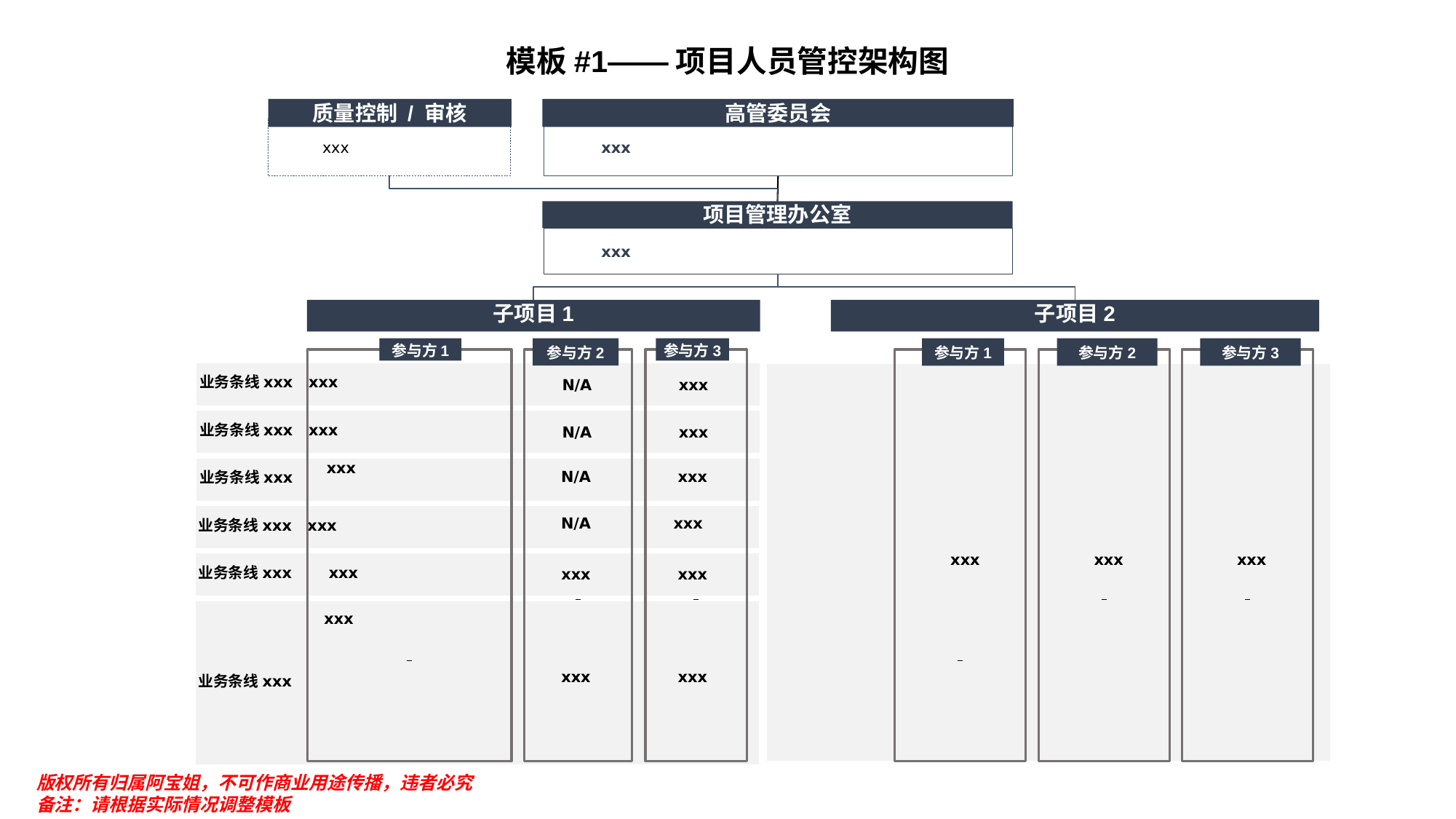

# 模板#1——项目人员管控架构图
质量控制 / 审核
高管委员会
xxx
xxx
项目管理办公室
xxx
子项目2
子项目1
参与方1
参与方2
参与方3
参与方1
参与方2
参与方3

N/A
xxx
业务条线xxx	xxx

N/A
xxx
业务条线xxx	xxx
xxx
N/A
xxx
业务条线xxx
N/A
xxx
业务条线xxx 	xxx
xxx
xxx
xxx
xxx
xxx
业务条线xxx       xxx
业务条线xxx
xxx
xxx
xxx
版权所有归属阿宝姐，不可作商业用途传播，违者必究
备注：请根据实际情况调整模板